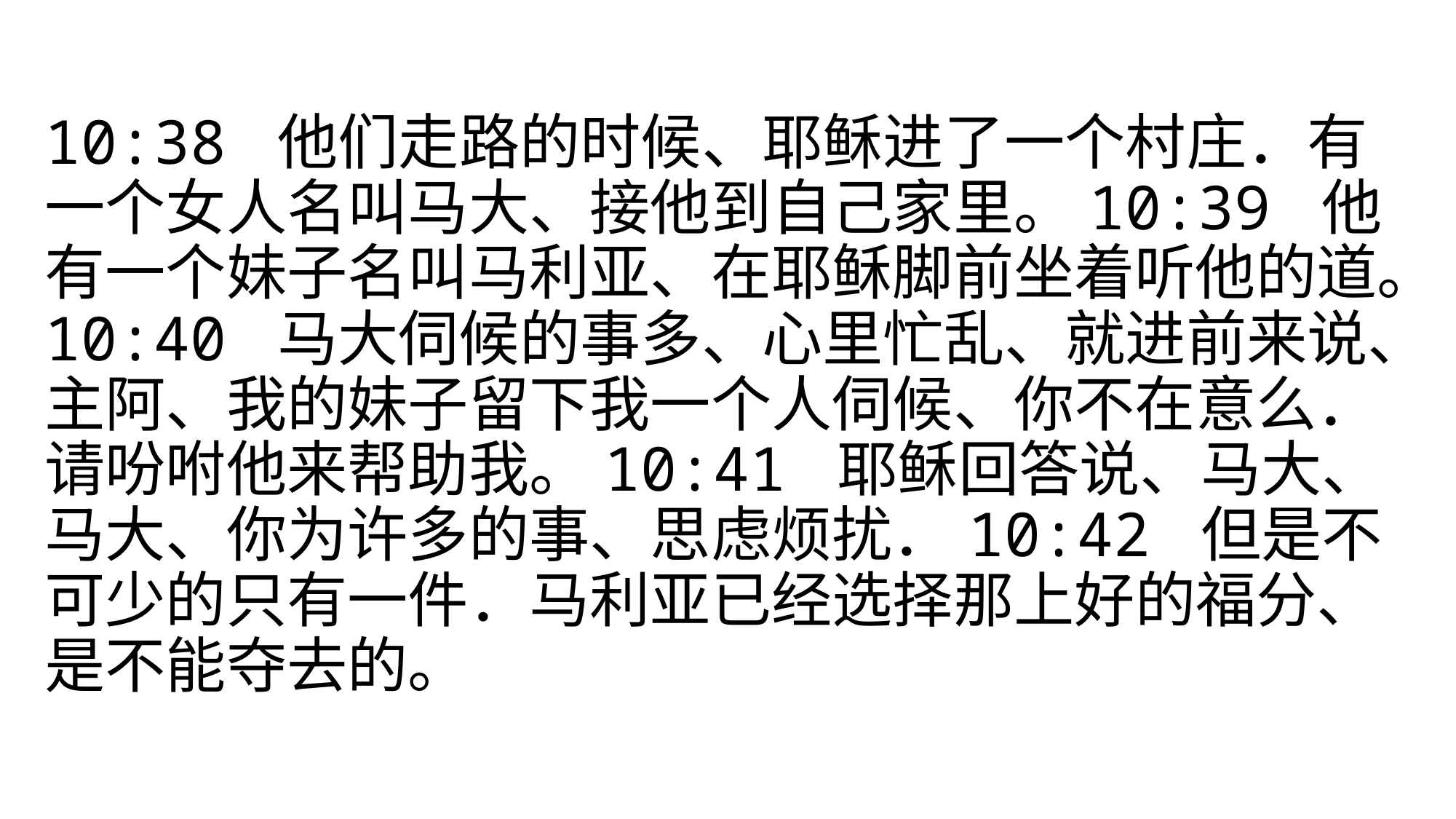

#
10:38 他们走路的时候、耶稣进了一个村庄．有一个女人名叫马大、接他到自己家里。10:39 他有一个妹子名叫马利亚、在耶稣脚前坐着听他的道。10:40 马大伺候的事多、心里忙乱、就进前来说、主阿、我的妹子留下我一个人伺候、你不在意么．请吩咐他来帮助我。10:41 耶稣回答说、马大、马大、你为许多的事、思虑烦扰．10:42 但是不可少的只有一件．马利亚已经选择那上好的福分、是不能夺去的。